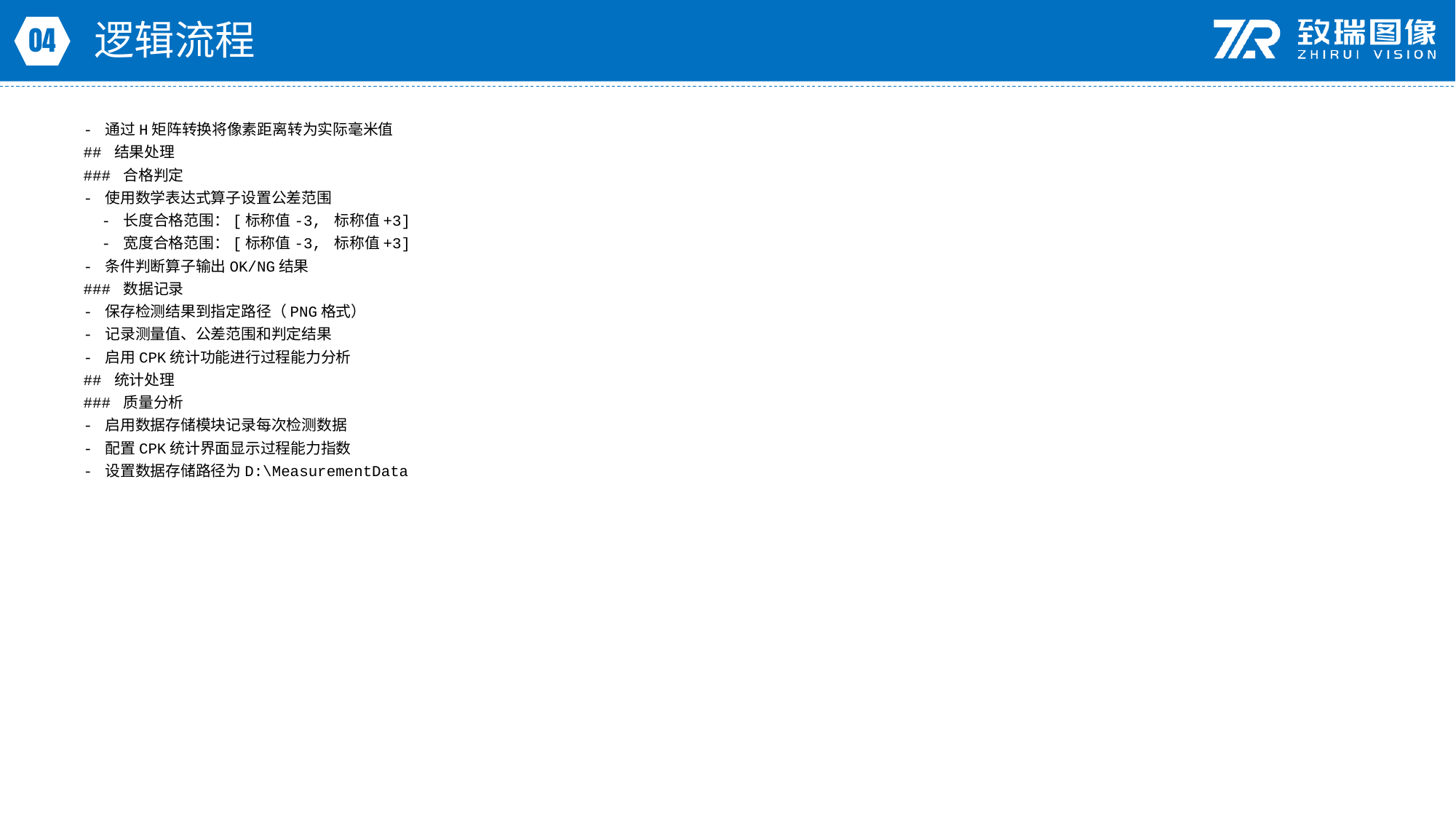

逻辑流程
04

- 通过H矩阵转换将像素距离转为实际毫米值
## 结果处理
### 合格判定
- 使用数学表达式算子设置公差范围
  - 长度合格范围：[标称值-3, 标称值+3]
  - 宽度合格范围：[标称值-3, 标称值+3]
- 条件判断算子输出OK/NG结果
### 数据记录
- 保存检测结果到指定路径（PNG格式）
- 记录测量值、公差范围和判定结果
- 启用CPK统计功能进行过程能力分析
## 统计处理
### 质量分析
- 启用数据存储模块记录每次检测数据
- 配置CPK统计界面显示过程能力指数
- 设置数据存储路径为D:\MeasurementData